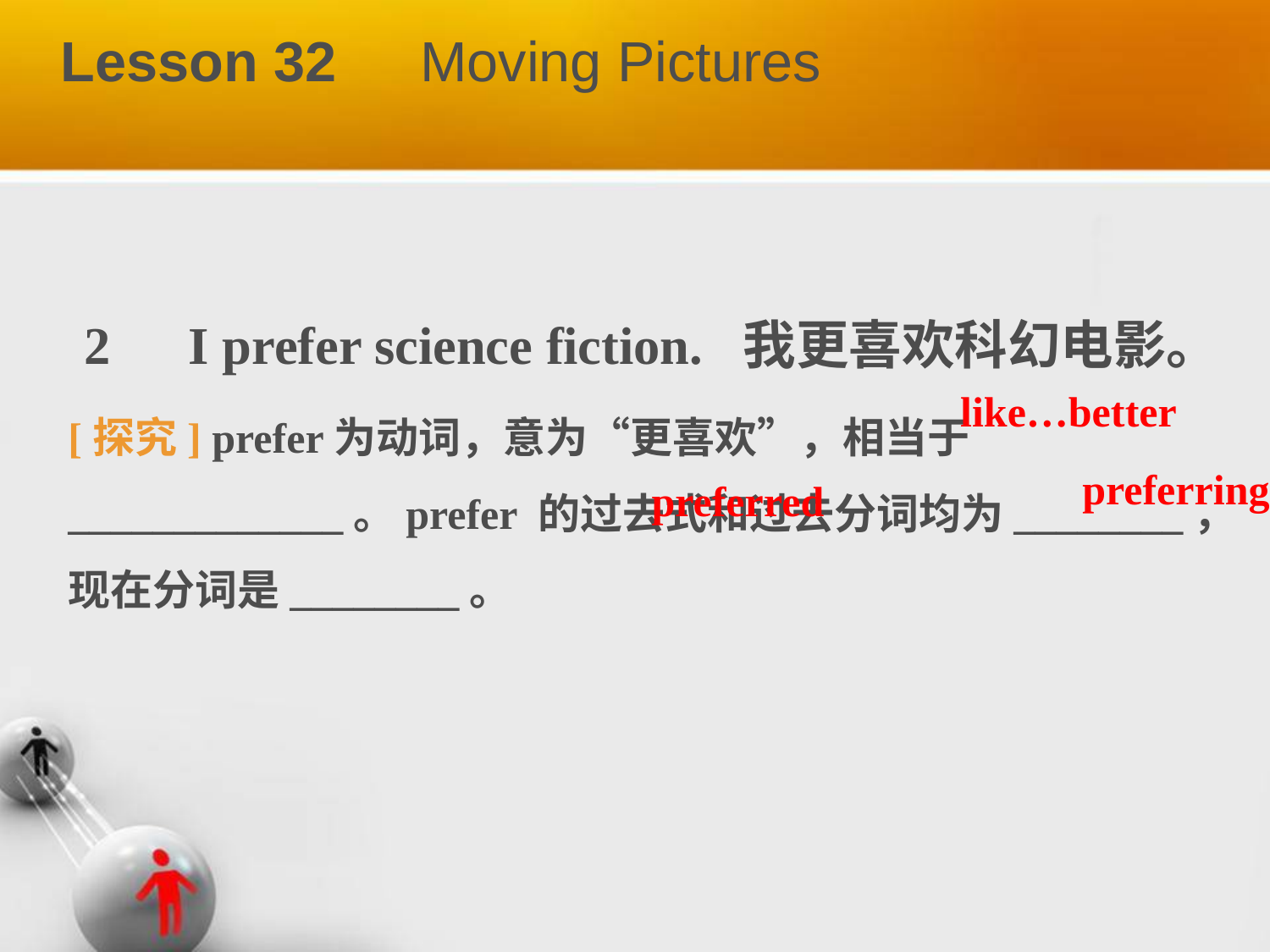

Lesson 32　Moving Pictures
#
2　I prefer science fiction.  我更喜欢科幻电影。
[探究] prefer为动词，意为“更喜欢”，相当于_____________。prefer 的过去式和过去分词均为________，现在分词是________。
like…better
preferring
preferred